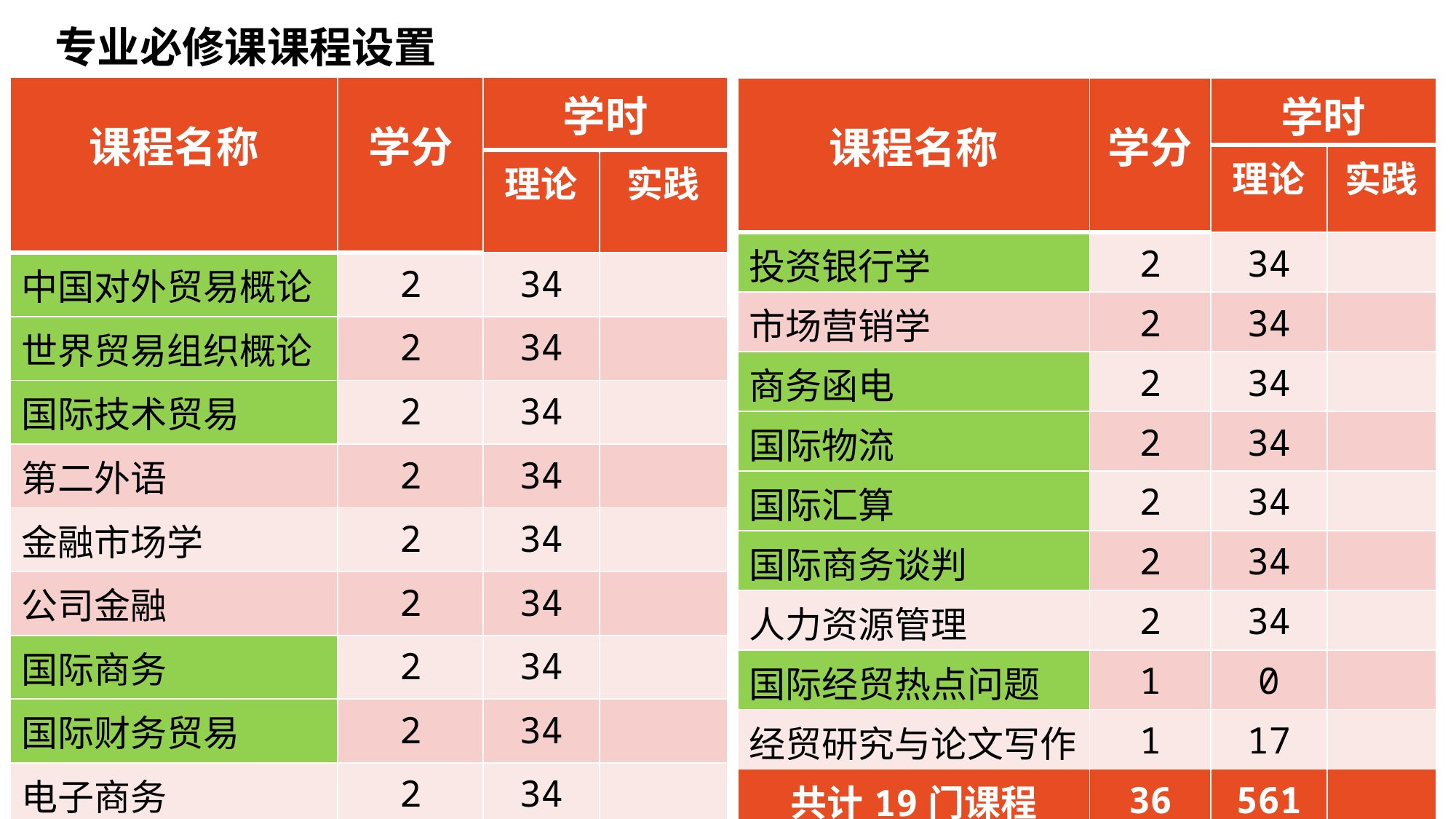

专业必修课课程设置
| 课程名称 | 学分 | 学时 |  |
| --- | --- | --- | --- |
|  |  | 理论 | 实践 |
| 中国对外贸易概论 | 2 | 34 |  |
| 世界贸易组织概论 | 2 | 34 |  |
| 国际技术贸易 | 2 | 34 |  |
| 第二外语 | 2 | 34 |  |
| 金融市场学 | 2 | 34 |  |
| 公司金融 | 2 | 34 |  |
| 国际商务 | 2 | 34 |  |
| 国际财务贸易 | 2 | 34 |  |
| 电子商务 | 2 | 34 |  |
| 商业银行经营学 | 2 | 34 |  |
| 课程名称 | 学分 | 学时 |  |
| --- | --- | --- | --- |
|  |  | 理论 | 实践 |
| 投资银行学 | 2 | 34 |  |
| 市场营销学 | 2 | 34 |  |
| 商务函电 | 2 | 34 |  |
| 国际物流 | 2 | 34 |  |
| 国际汇算 | 2 | 34 |  |
| 国际商务谈判 | 2 | 34 |  |
| 人力资源管理 | 2 | 34 |  |
| 国际经贸热点问题 | 1 | 0 |  |
| 经贸研究与论文写作 | 1 | 17 |  |
| 共计19门课程 | 36 | 561 |  |